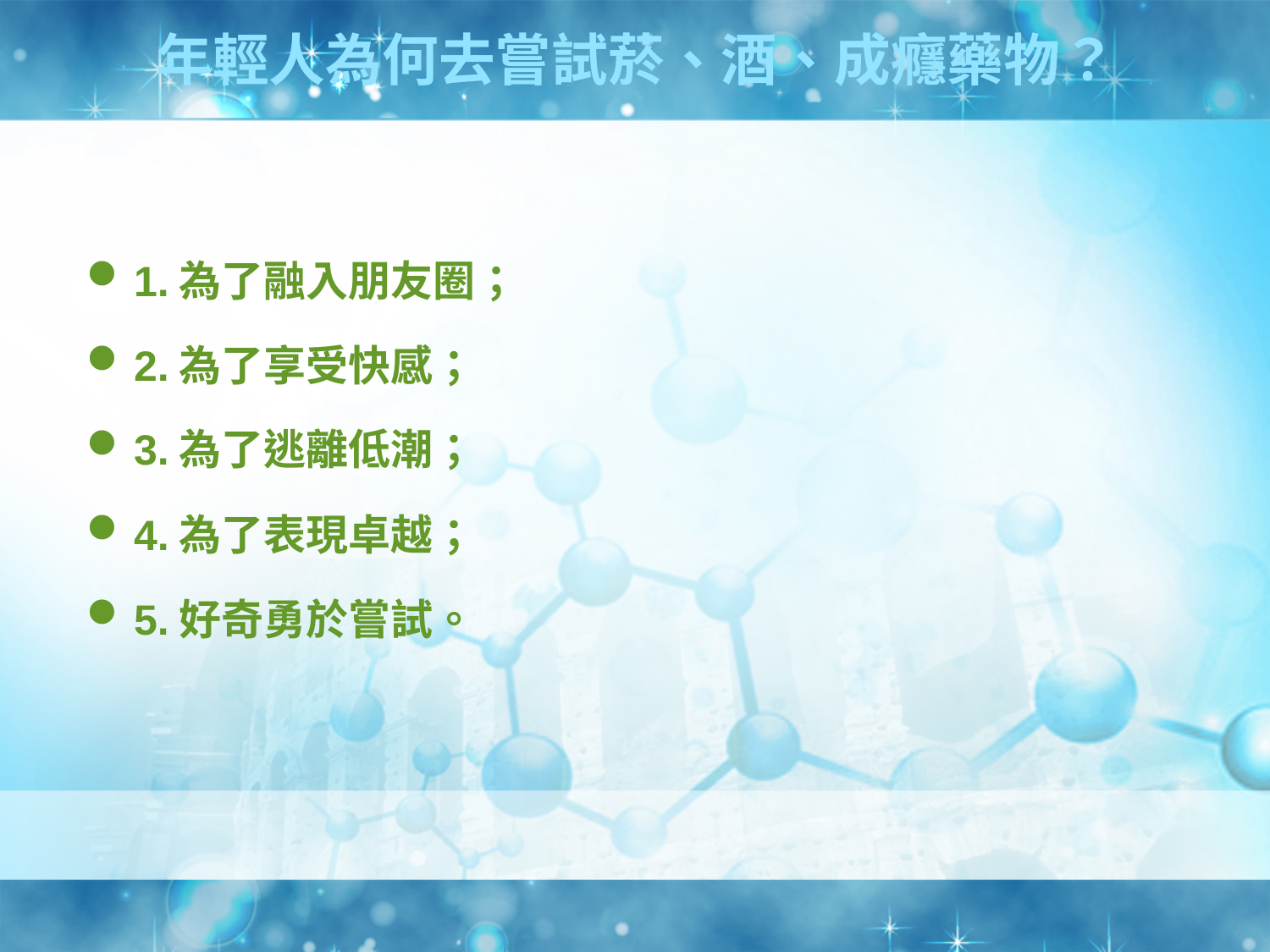

# 年輕人為何去嘗試菸、酒、成癮藥物？
1.為了融入朋友圈；
2.為了享受快感；
3.為了逃離低潮；
4.為了表現卓越；
5.好奇勇於嘗試。